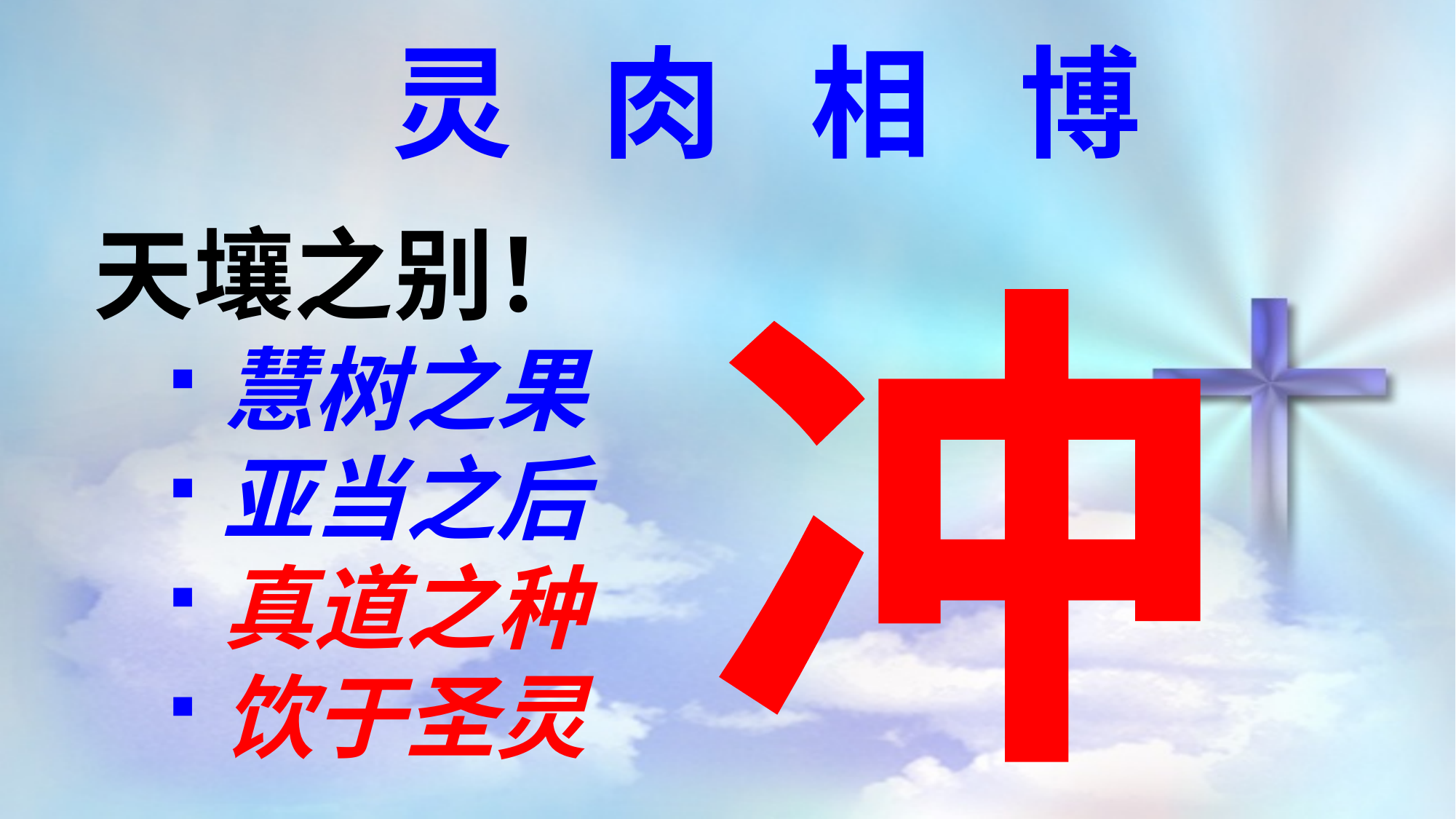

灵 肉 相 博
天壤之别！
慧树之果
亚当之后
真道之种
饮于圣灵
冲